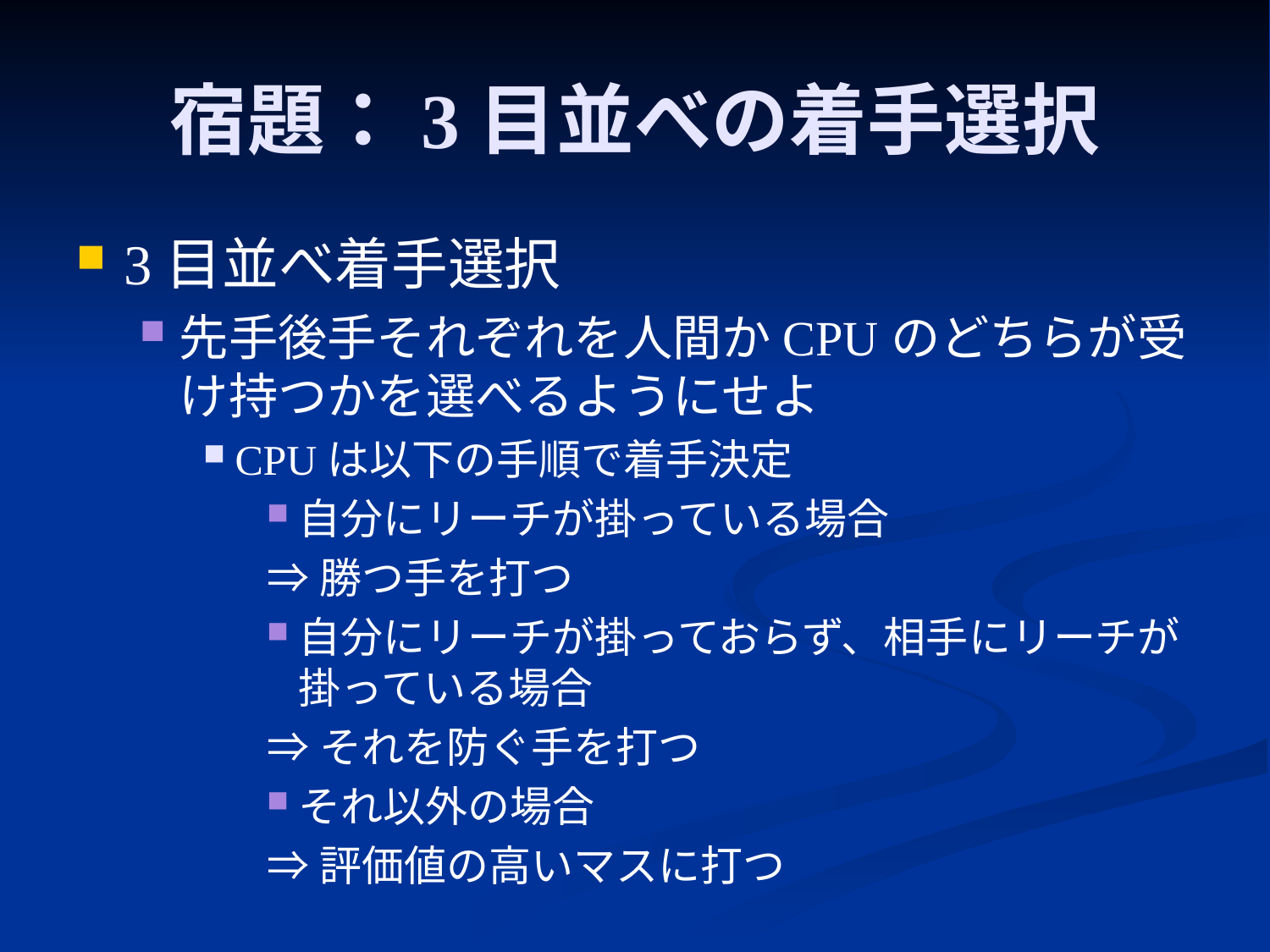

# 宿題：3目並べの着手選択
3目並べ着手選択
先手後手それぞれを人間かCPUのどちらが受け持つかを選べるようにせよ
CPUは以下の手順で着手決定
自分にリーチが掛っている場合
⇒勝つ手を打つ
自分にリーチが掛っておらず、相手にリーチが掛っている場合
⇒それを防ぐ手を打つ
それ以外の場合
⇒評価値の高いマスに打つ